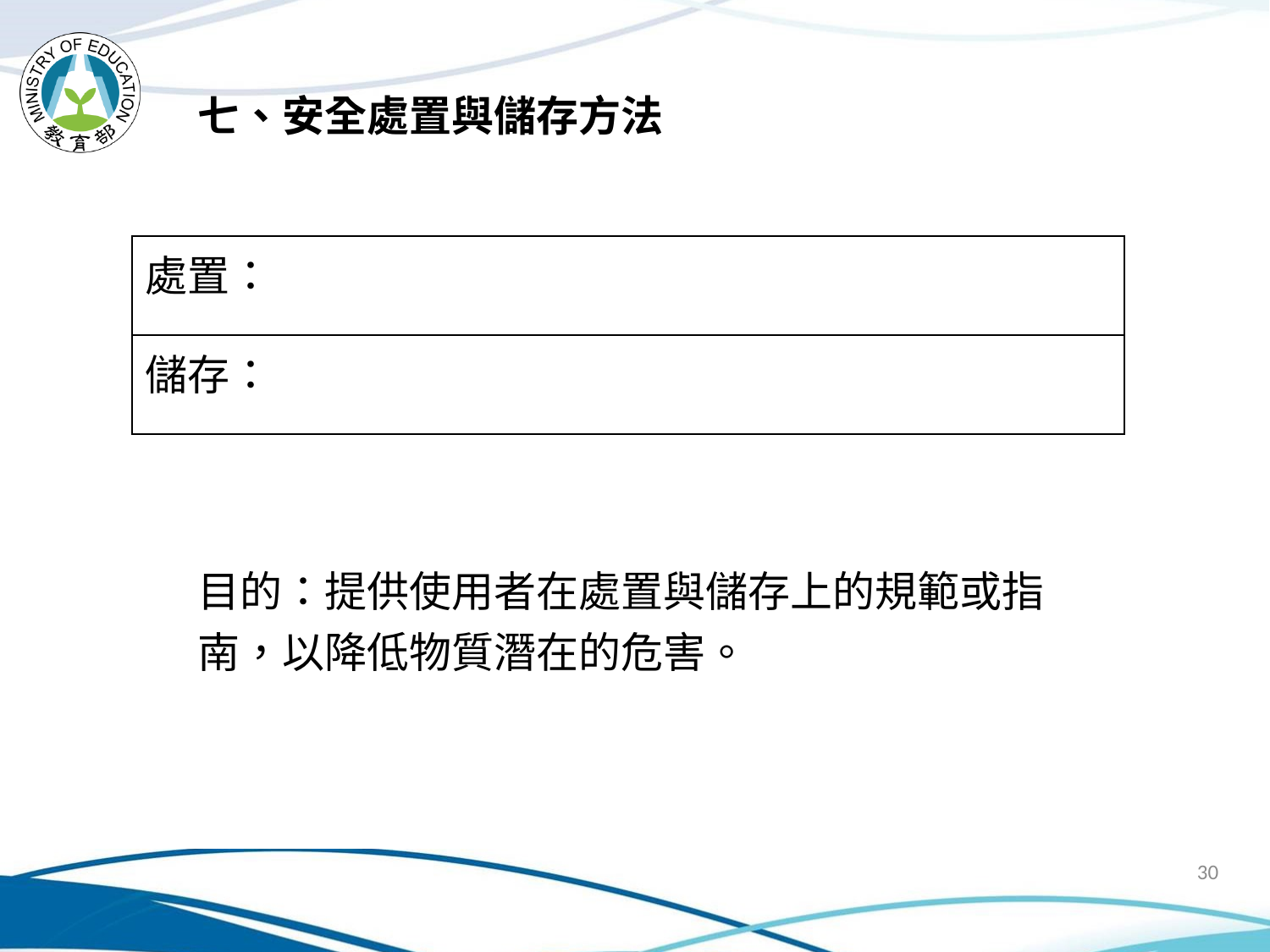

七、安全處置與儲存方法
| 處置： |
| --- |
| 儲存： |
目的：提供使用者在處置與儲存上的規範或指南，以降低物質潛在的危害。
30